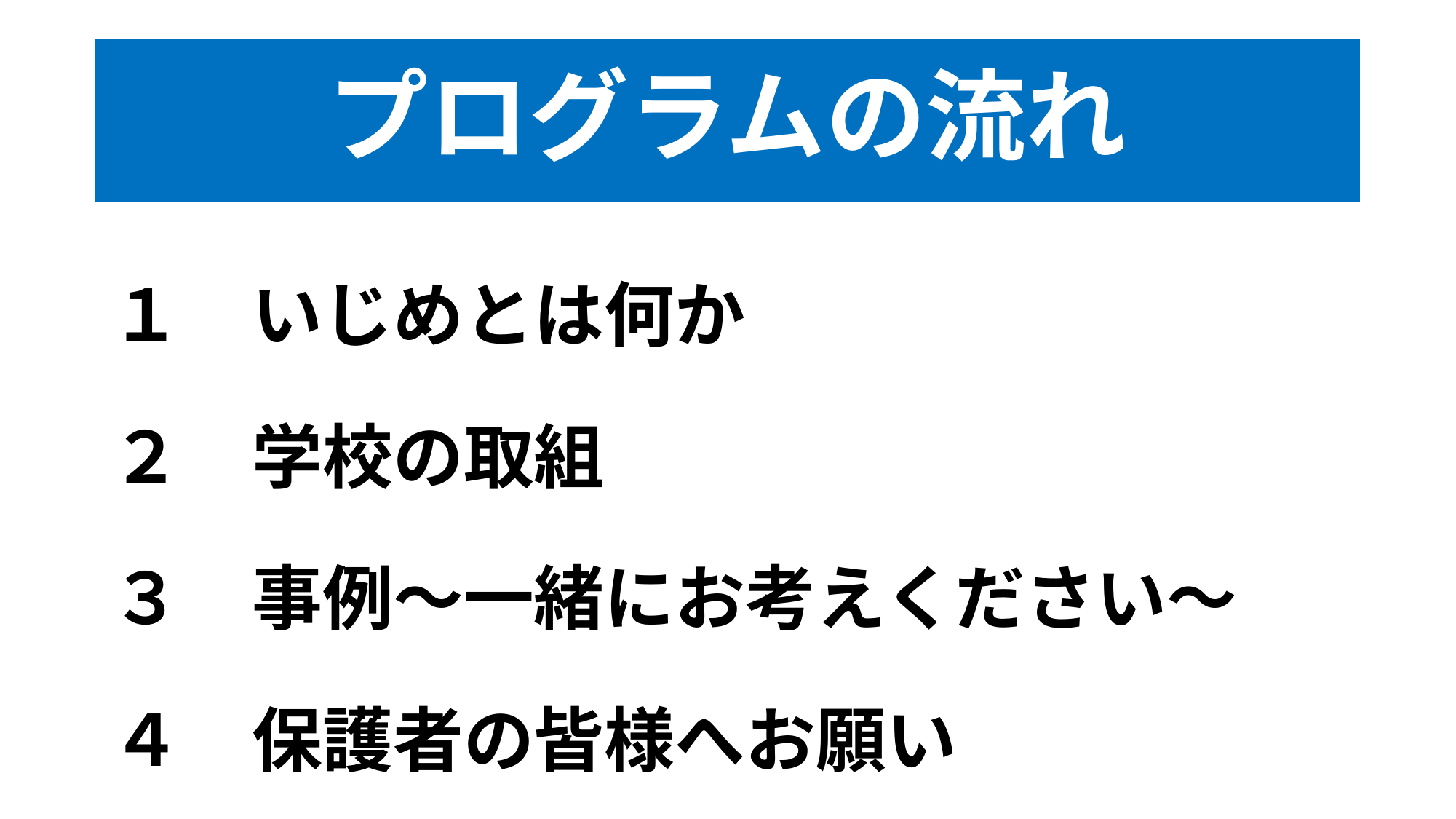

# プログラムの流れ
１　いじめとは何か
２　学校の取組
３　事例～一緒にお考えください～
４　保護者の皆様へお願い